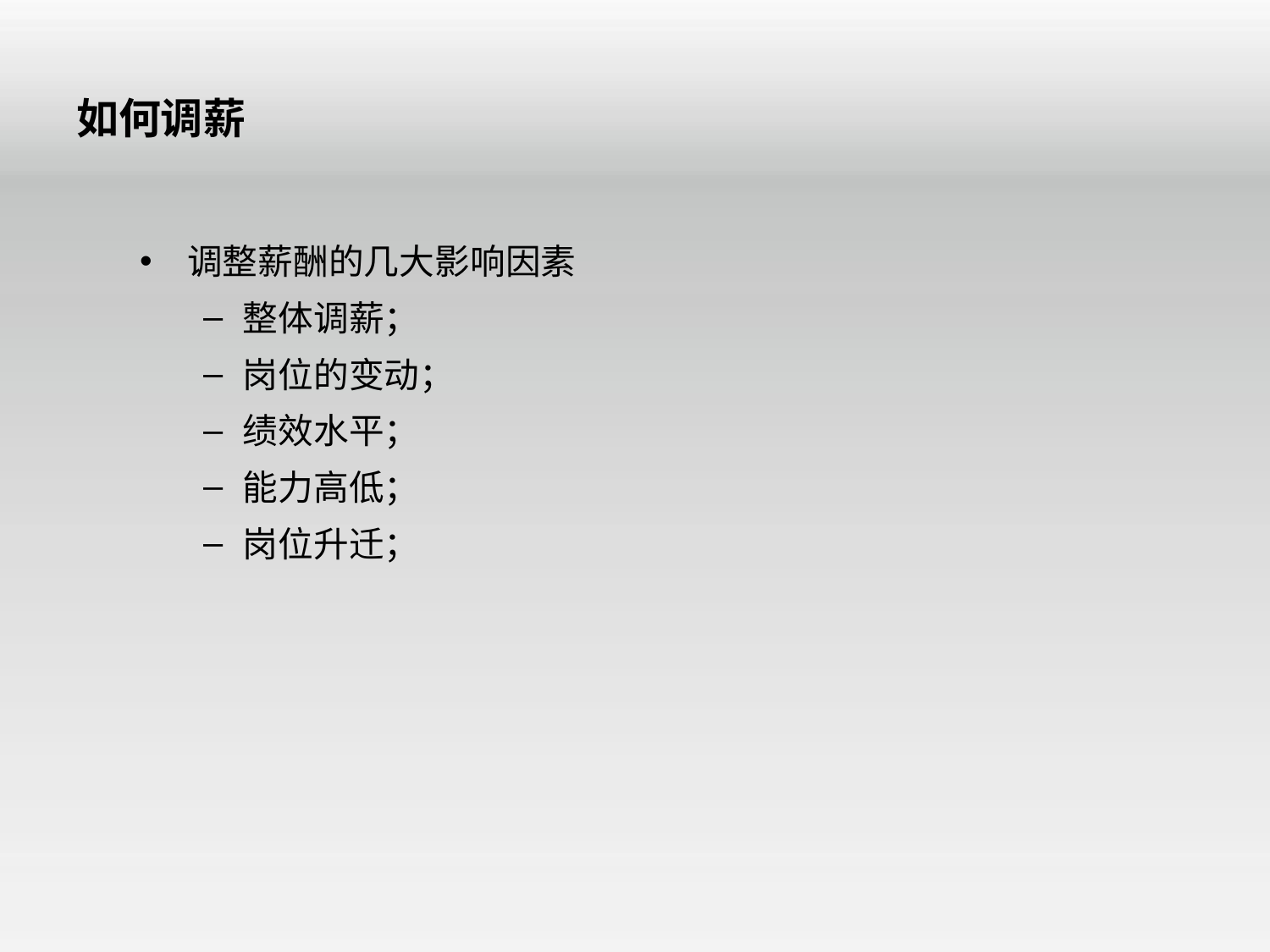

# 如何调薪
调整薪酬的几大影响因素
整体调薪；
岗位的变动；
绩效水平；
能力高低；
岗位升迁；